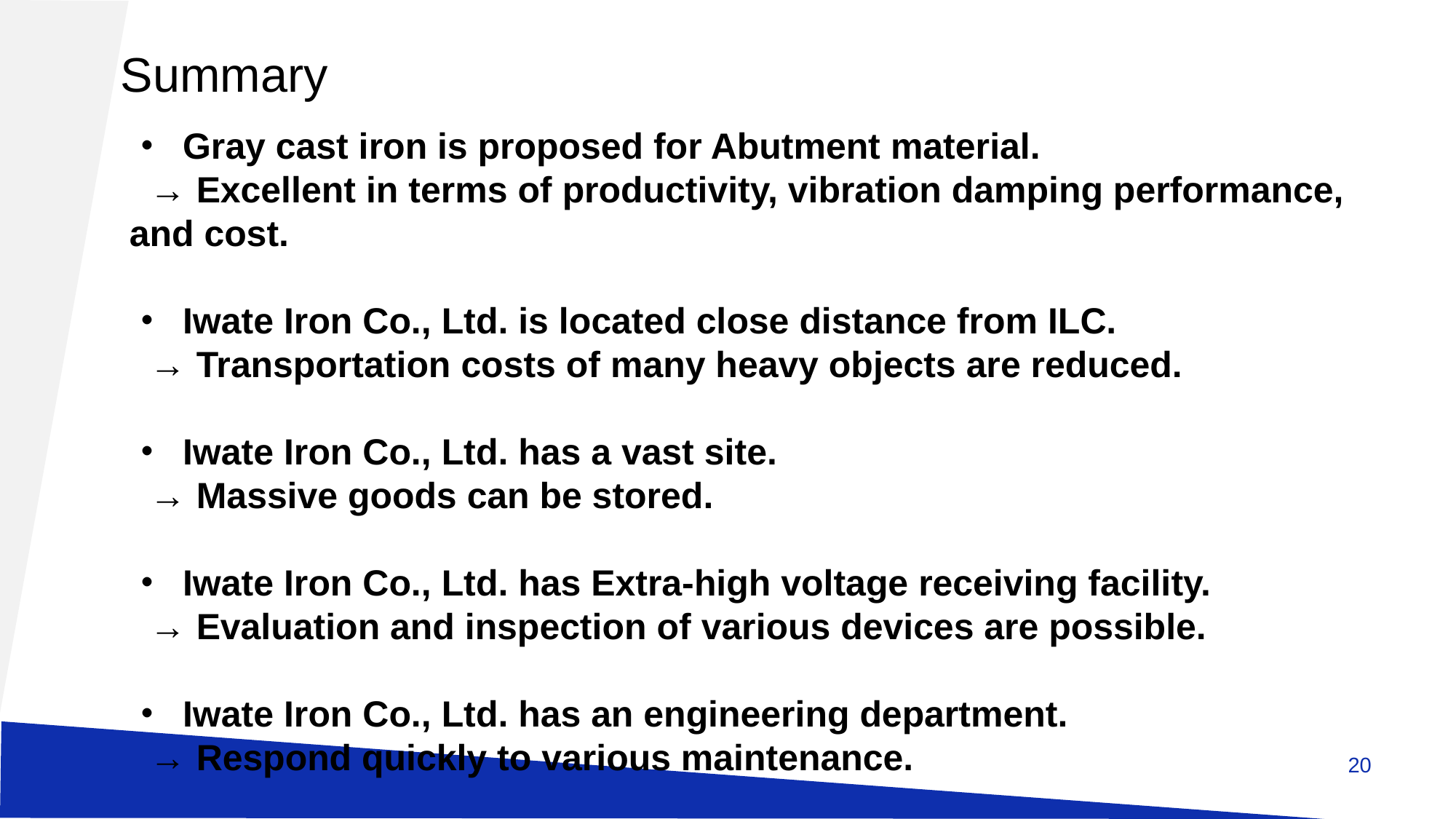

Summary
・ Gray cast iron is proposed for Abutment material.
  → Excellent in terms of productivity, vibration damping performance, and cost.

・ Iwate Iron Co., Ltd. is located close distance from ILC.
  → Transportation costs of many heavy objects are reduced.

・ Iwate Iron Co., Ltd. has a vast site.
  → Massive goods can be stored.

・ Iwate Iron Co., Ltd. has Extra-high voltage receiving facility.
  → Evaluation and inspection of various devices are possible.

・ Iwate Iron Co., Ltd. has an engineering department.
  → Respond quickly to various maintenance.
20